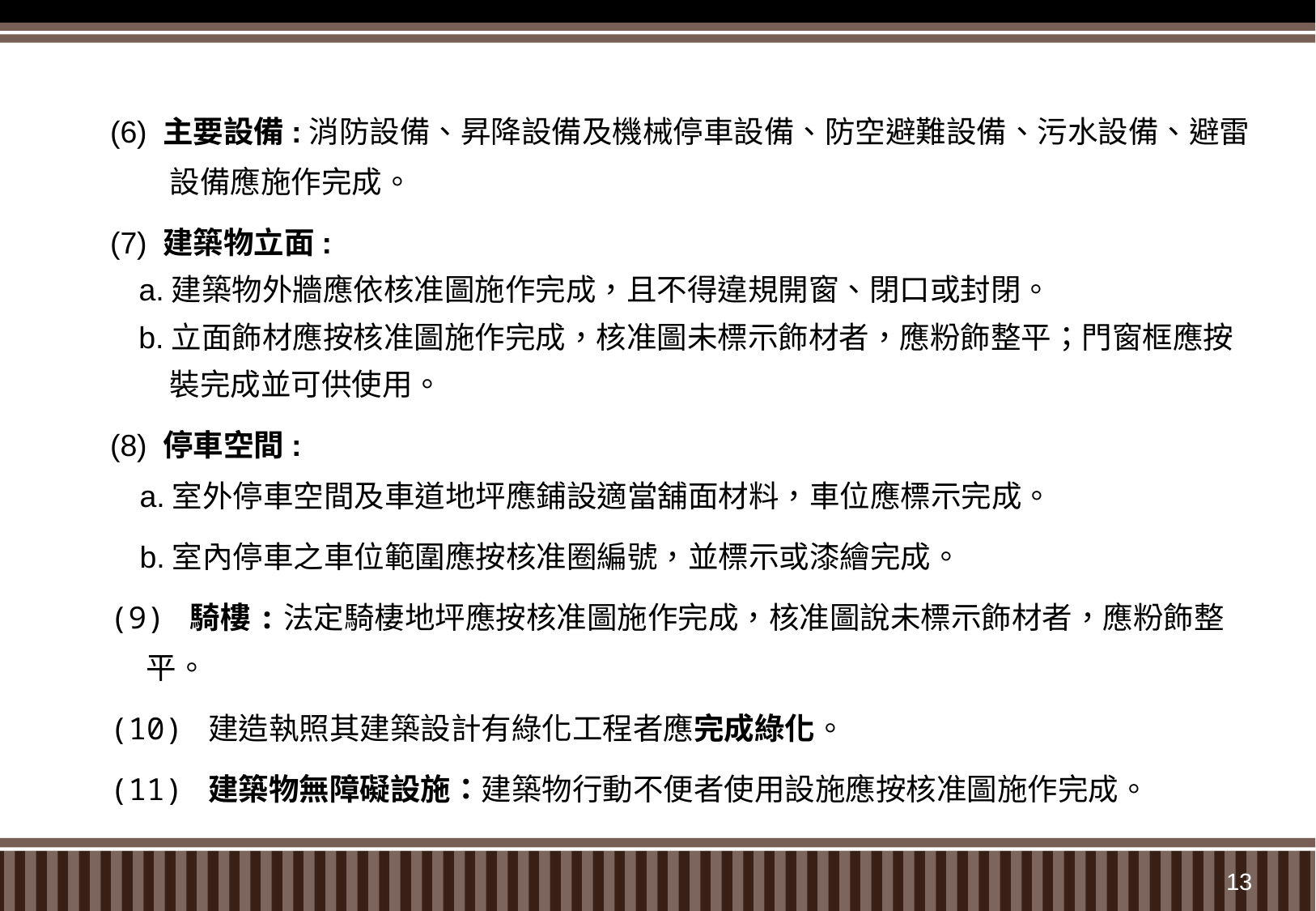

(6) 主要設備:消防設備、昇降設備及機械停車設備、防空避難設備、污水設備、避雷設備應施作完成。
(7) 建築物立面:
a.建築物外牆應依核准圖施作完成，且不得違規開窗、閉口或封閉。
b.立面飾材應按核准圖施作完成，核准圖未標示飾材者，應粉飾整平；門窗框應按裝完成並可供使用。
(8) 停車空間:
a.室外停車空間及車道地坪應鋪設適當舖面材料，車位應標示完成。
b.室內停車之車位範圍應按核准圈編號，並標示或漆繪完成。
(9) 騎樓:法定騎棲地坪應按核准圖施作完成，核准圖說未標示飾材者，應粉飾整平。
(10) 建造執照其建築設計有綠化工程者應完成綠化。
(11) 建築物無障礙設施：建築物行動不便者使用設施應按核准圖施作完成。

13